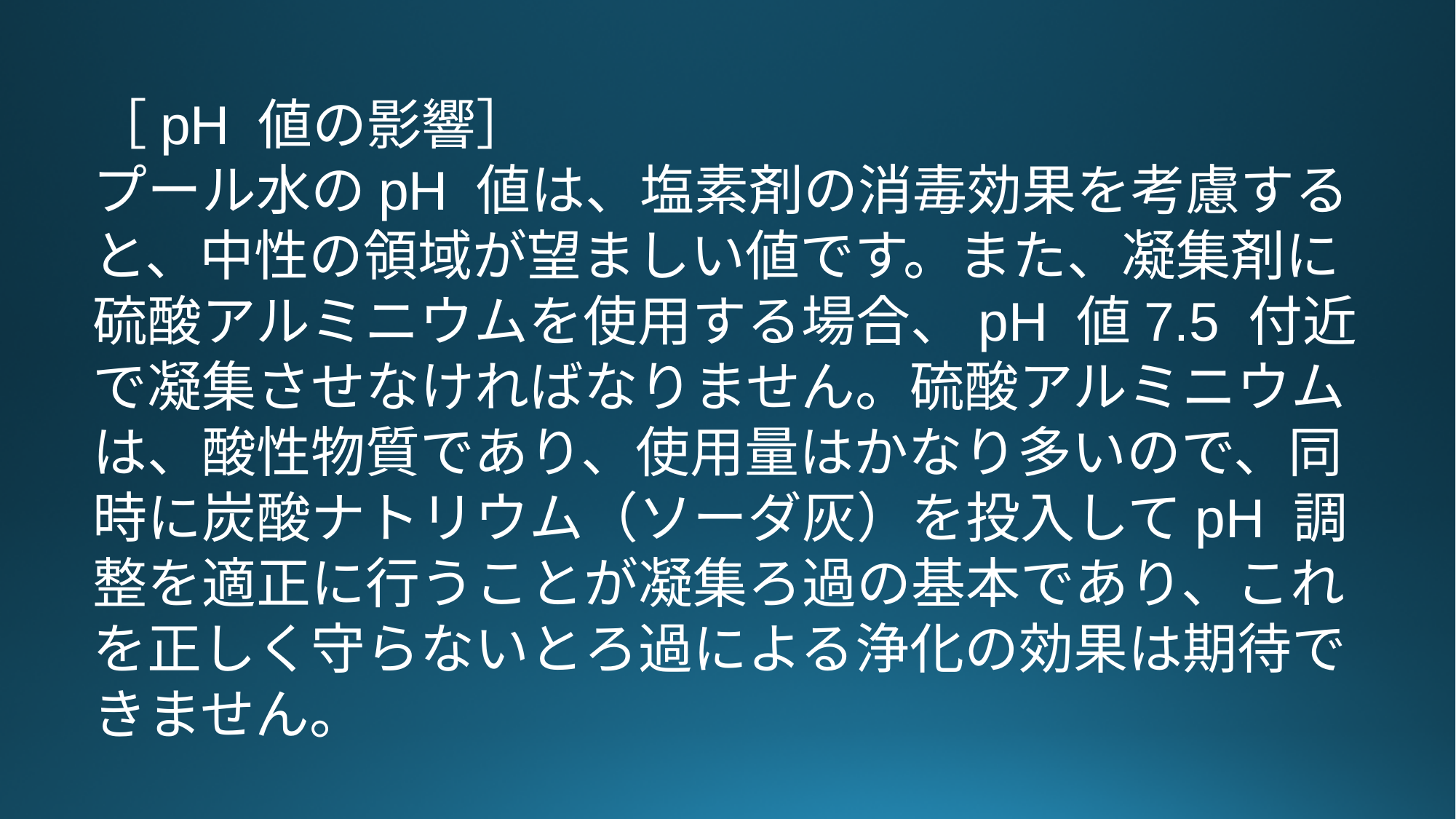

［pH 値の影響］
プール水のpH 値は、塩素剤の消毒効果を考慮すると、中性の領域が望ましい値です。また、凝集剤に硫酸アルミニウムを使用する場合、pH 値7.5 付近で凝集させなければなりません。硫酸アルミニウムは、酸性物質であり、使用量はかなり多いので、同時に炭酸ナトリウム（ソーダ灰）を投入してpH 調整を適正に行うことが凝集ろ過の基本であり、これを正しく守らないとろ過による浄化の効果は期待できません。